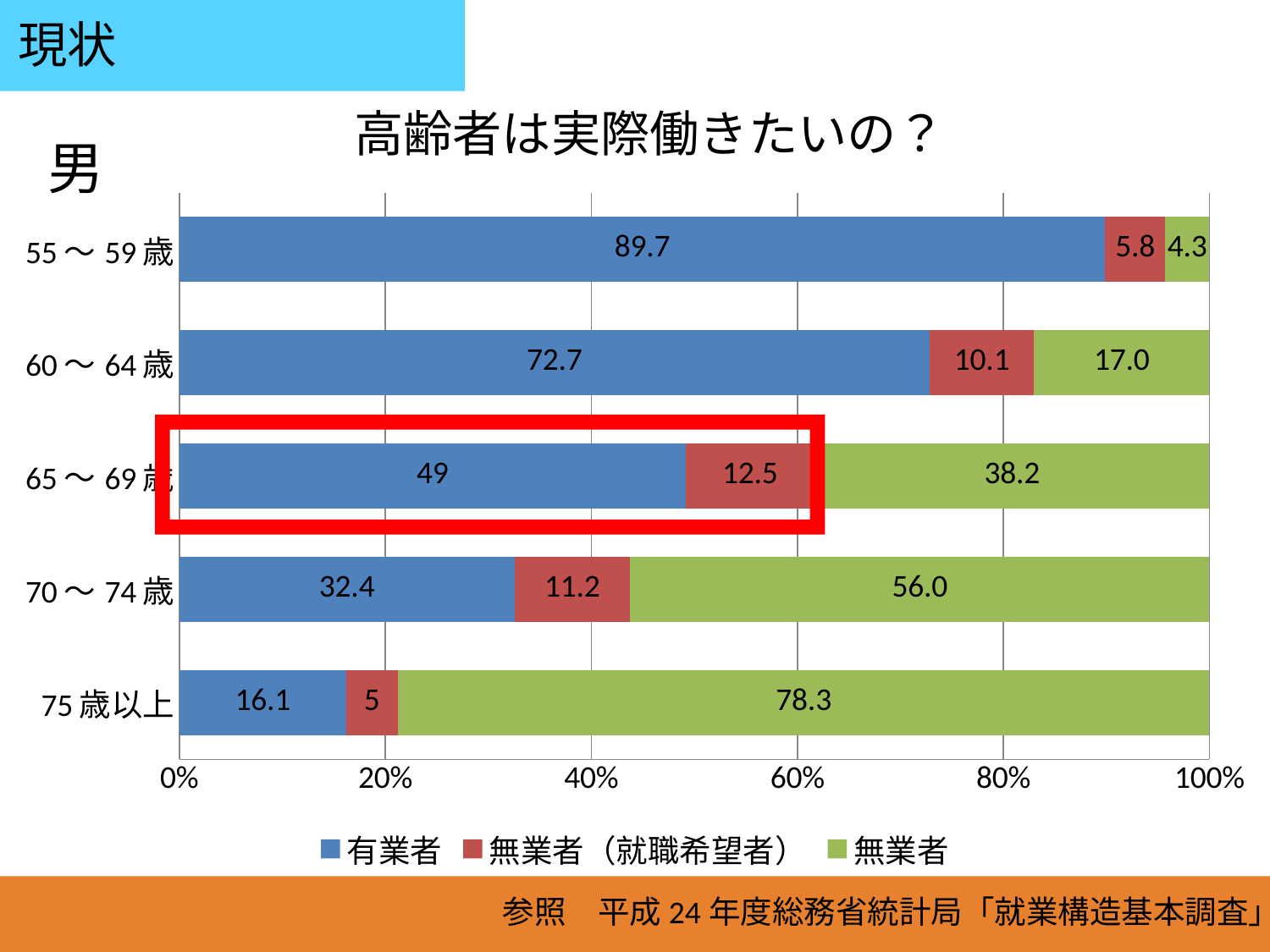

現状
高齢者は実際働きたいの？
男

### Chart

| Category | 有業者 | 無業者（就職希望者） | 無業者 |
|---|---|---|---|
| 75歳以上 | 16.1 | 5.0 | 78.3 |
| 70～74歳 | 32.4 | 11.2 | 56.0 |
| 65～69歳 | 49.0 | 12.5 | 38.2 |
| 60～64歳 | 72.7 | 10.1 | 17.0 |
| 55～59歳 | 89.7 | 5.8 | 4.3 |

参照　平成24年度総務省統計局「就業構造基本調査」